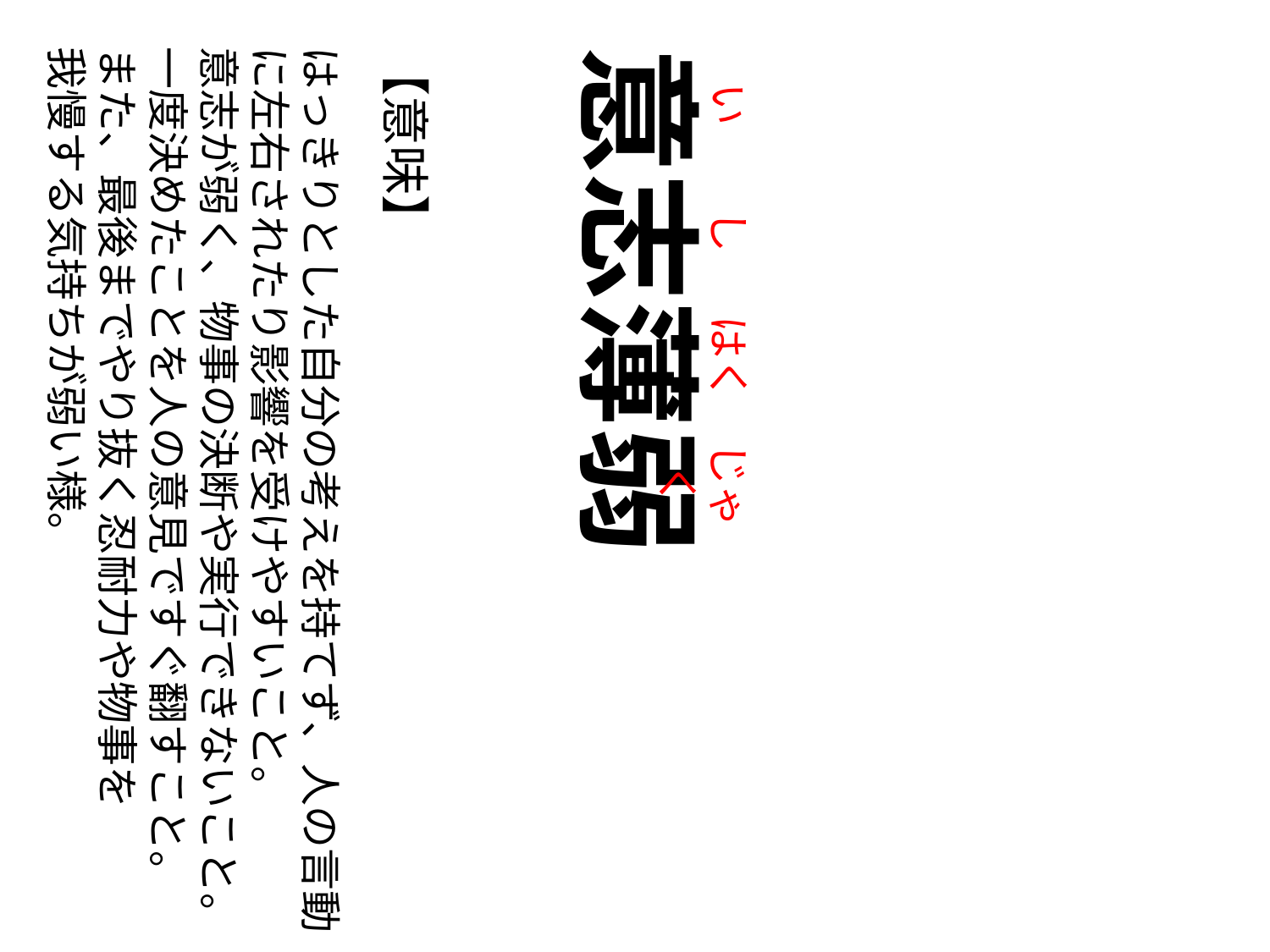

い
し
はく
じゃく
【意味】

はっきりとした自分の考えを持てず、人の言動に左右されたり影響を受けやすいこと。
意志が弱く、物事の決断や実行できないこと。
一度決めたことを人の意見ですぐ翻すこと。
また、最後までやり抜く忍耐力や物事を
我慢する気持ちが弱い様。
意志薄弱